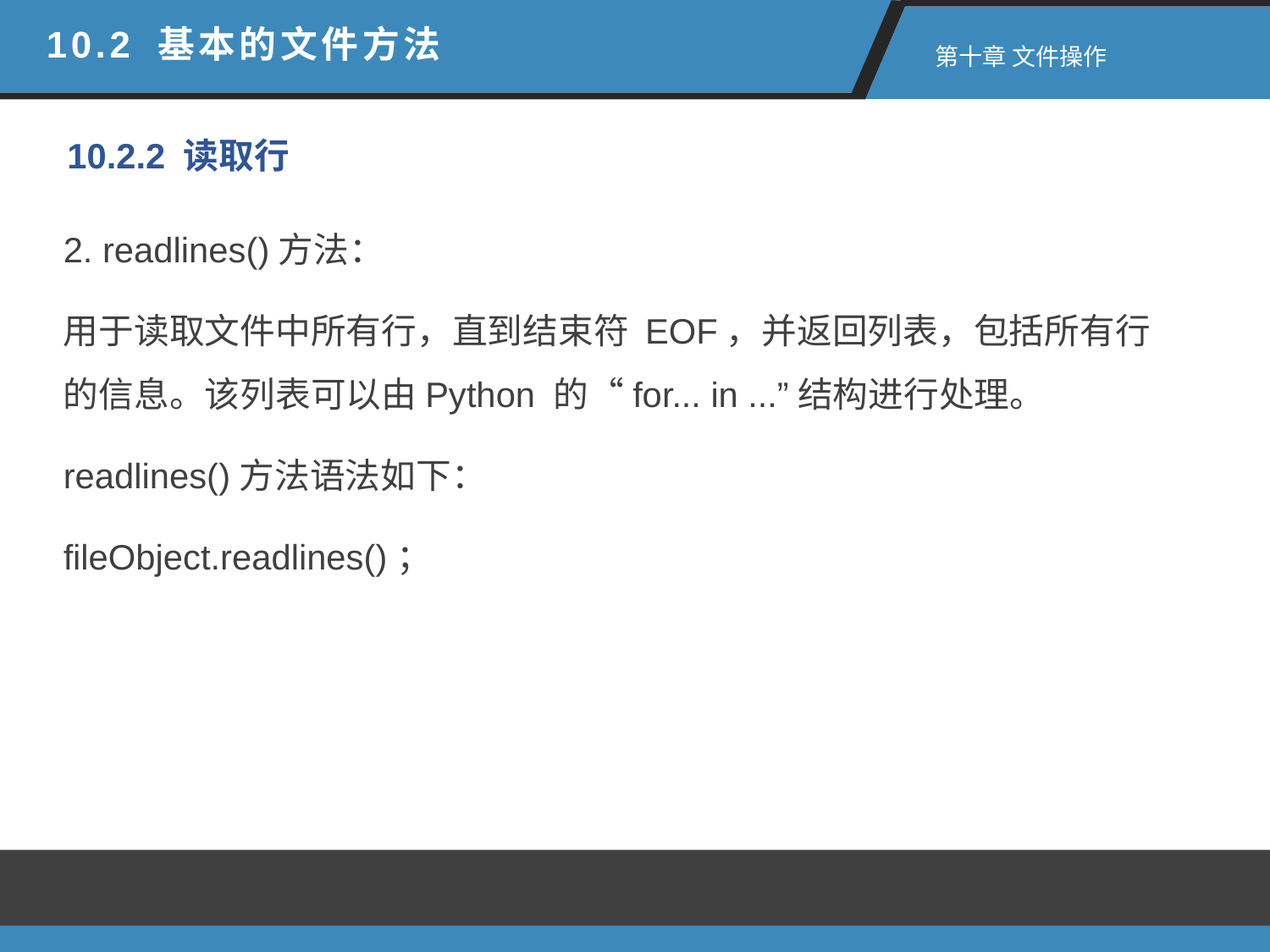

10.2 基本的文件方法
  第十章 文件操作
10.2.2 读取行
2. readlines()方法：
用于读取文件中所有行，直到结束符 EOF，并返回列表，包括所有行的信息。该列表可以由Python 的“for... in ...”结构进行处理。
readlines()方法语法如下：
fileObject.readlines()；